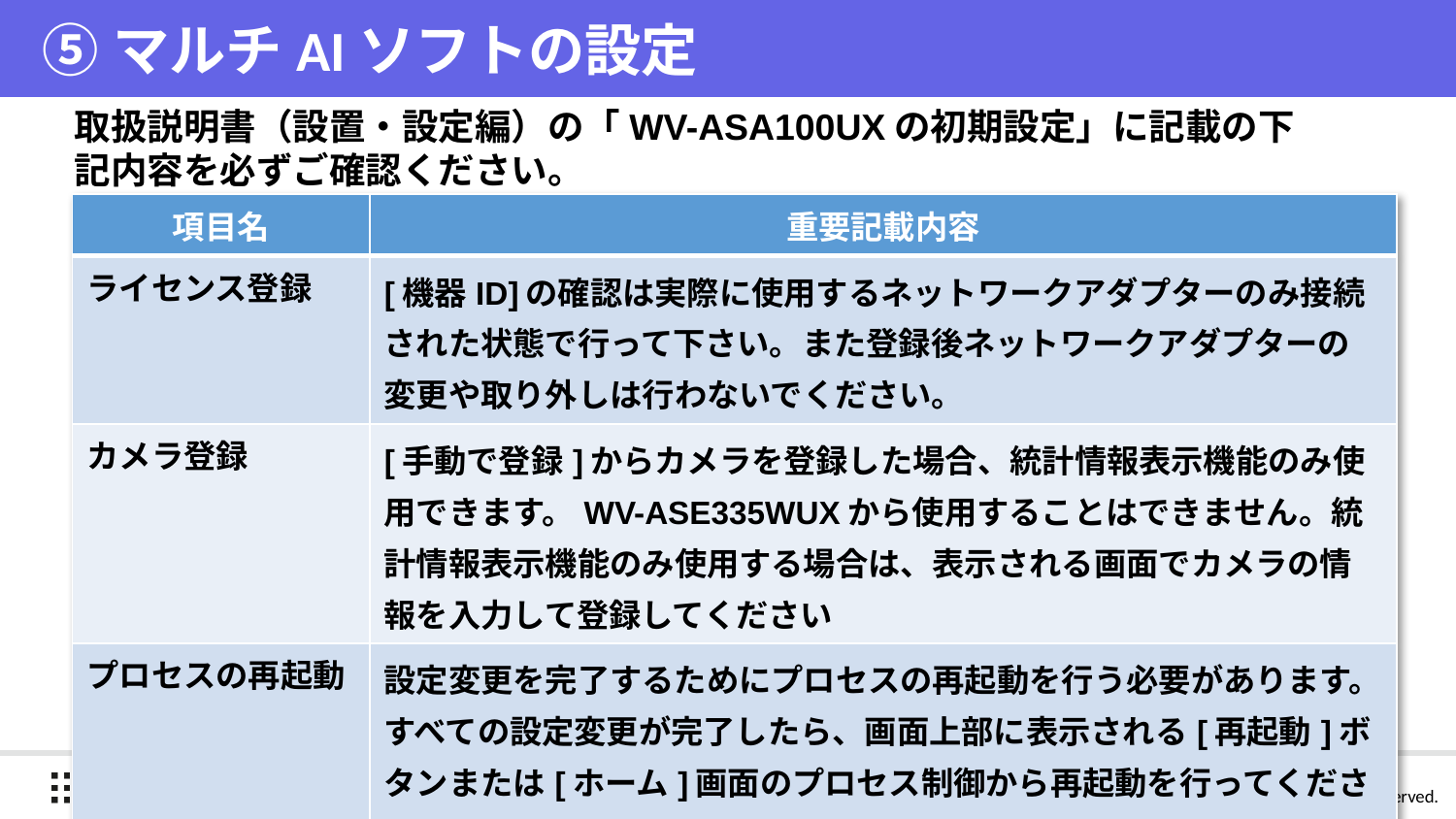

# ⑤マルチAIソフトの設定
取扱説明書（設置・設定編）の「WV-ASA100UXの初期設定」に記載の下記内容を必ずご確認ください。
| 項目名 | 重要記載内容 |
| --- | --- |
| ライセンス登録 | [機器ID]の確認は実際に使用するネットワークアダプターのみ接続された状態で行って下さい。また登録後ネットワークアダプターの変更や取り外しは行わないでください。 |
| カメラ登録 | [手動で登録]からカメラを登録した場合、統計情報表示機能のみ使用できます。WV-ASE335WUXから使用することはできません。統計情報表示機能のみ使用する場合は、表示される画面でカメラの情報を入力して登録してください |
| プロセスの再起動 | 設定変更を完了するためにプロセスの再起動を行う必要があります。すべての設定変更が完了したら、画面上部に表示される[再起動]ボタンまたは[ホーム]画面のプロセス制御から再起動を行ってください。 |